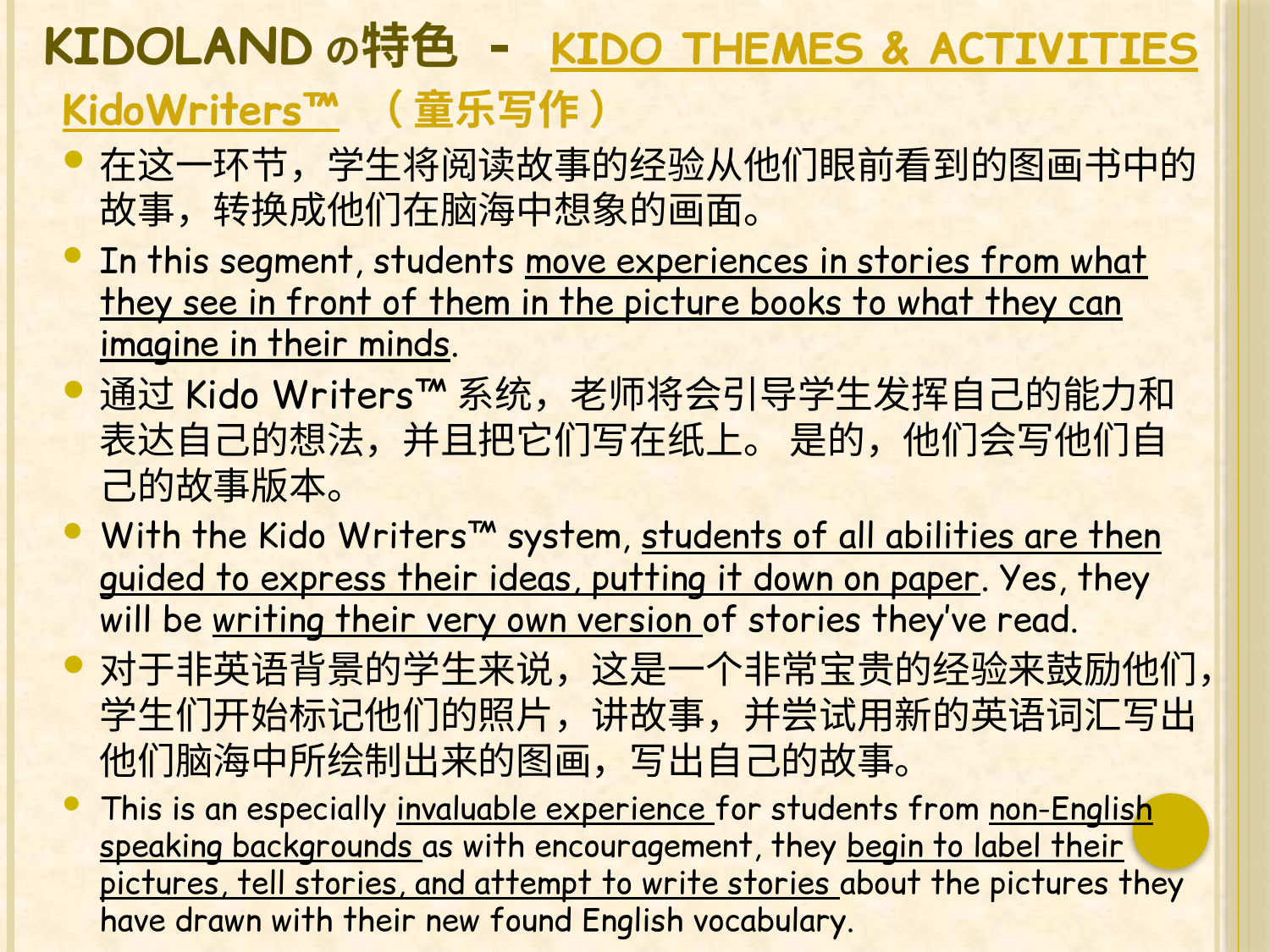

# Kidolandの特色 - KIDO THEMES & ACTIVITIES
KidoWriters™ （ 童乐写作 ）
在这一环节，学生将阅读故事的经验从他们眼前看到的图画书中的故事，转换成他们在脑海中想象的画面。
In this segment, students move experiences in stories from what they see in front of them in the picture books to what they can imagine in their minds.
通过Kido Writers™系统，老师将会引导学生发挥自己的能力和表达自己的想法，并且把它们写在纸上。 是的，他们会写他们自己的故事版本。
With the Kido Writers™ system, students of all abilities are then guided to express their ideas, putting it down on paper. Yes, they will be writing their very own version of stories they’ve read.
对于非英语背景的学生来说，这是一个非常宝贵的经验来鼓励他们，学生们开始标记他们的照片，讲故事，并尝试用新的英语词汇写出他们脑海中所绘制出来的图画，写出自己的故事。
This is an especially invaluable experience for students from non-English speaking backgrounds as with encouragement, they begin to label their pictures, tell stories, and attempt to write stories about the pictures they have drawn with their new found English vocabulary.